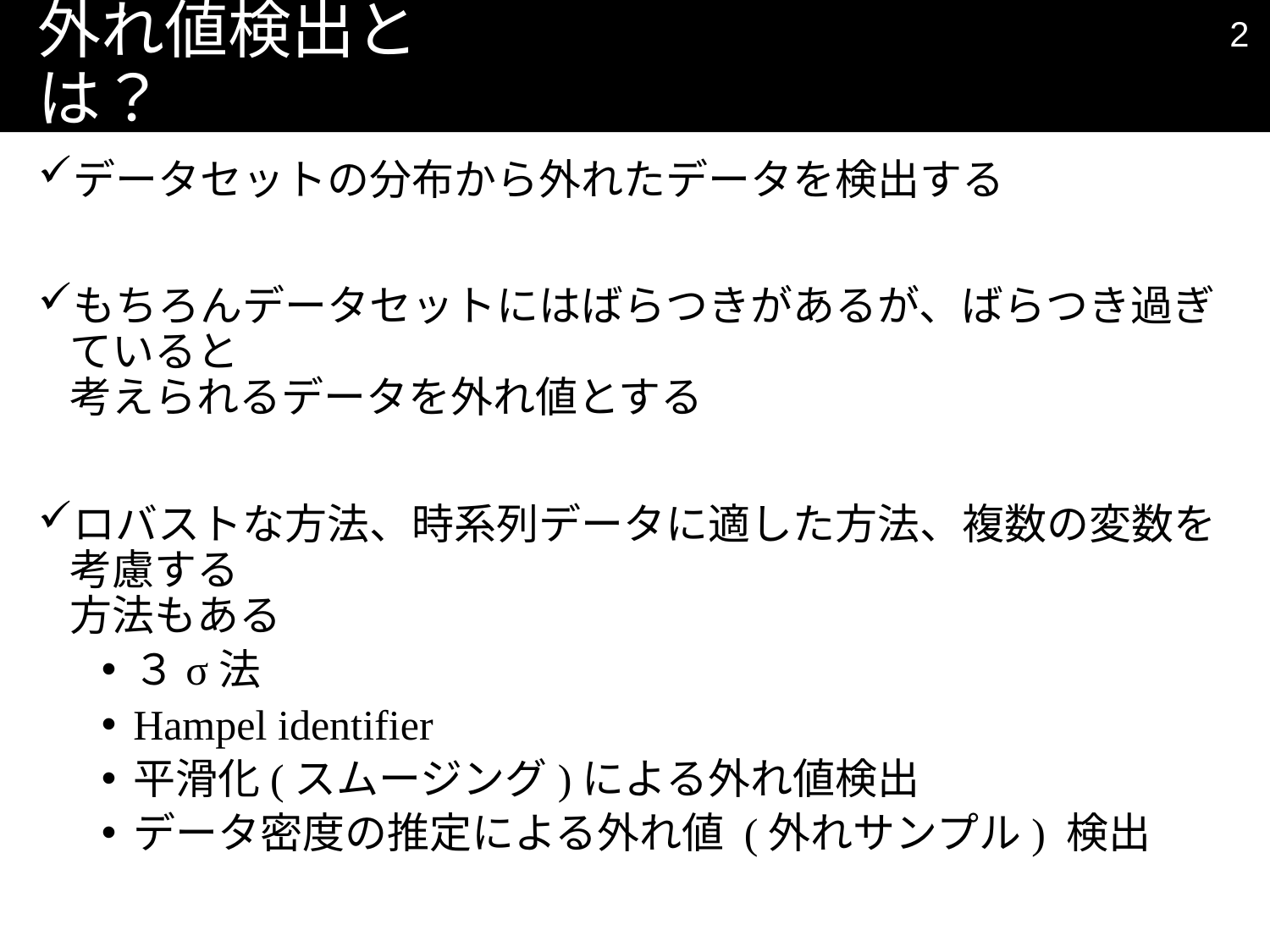

2
# 外れ値検出とは？
データセットの分布から外れたデータを検出する

もちろんデータセットにはばらつきがあるが、ばらつき過ぎていると
考えられるデータを外れ値とする

ロバストな方法、時系列データに適した方法、複数の変数を考慮する
方法もある
３σ法
Hampel identifier
平滑化(スムージング)による外れ値検出
データ密度の推定による外れ値 (外れサンプル) 検出